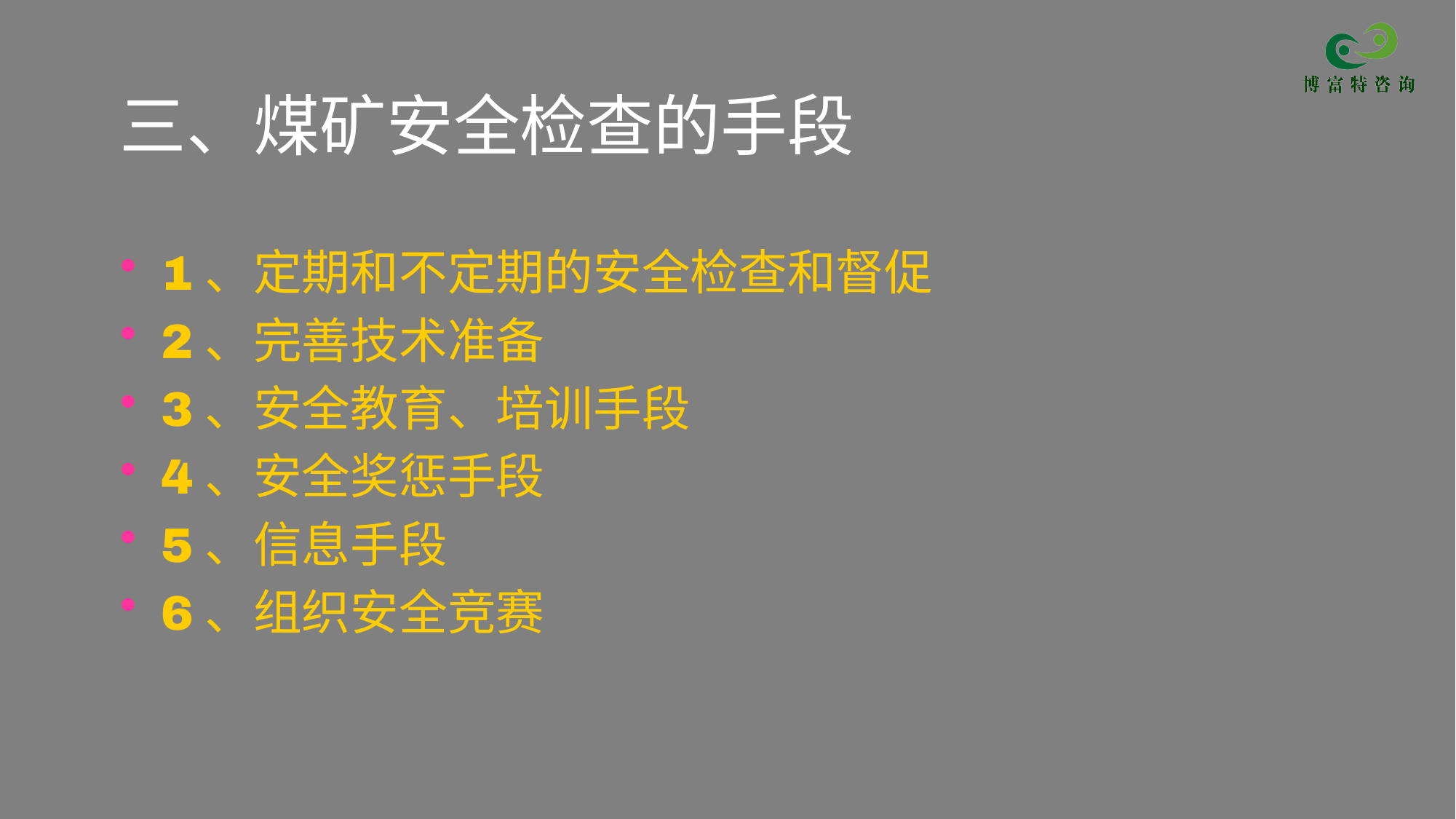

# 三、煤矿安全检查的手段
1、定期和不定期的安全检查和督促
2、完善技术准备
3、安全教育、培训手段
4、安全奖惩手段
5、信息手段
6、组织安全竞赛